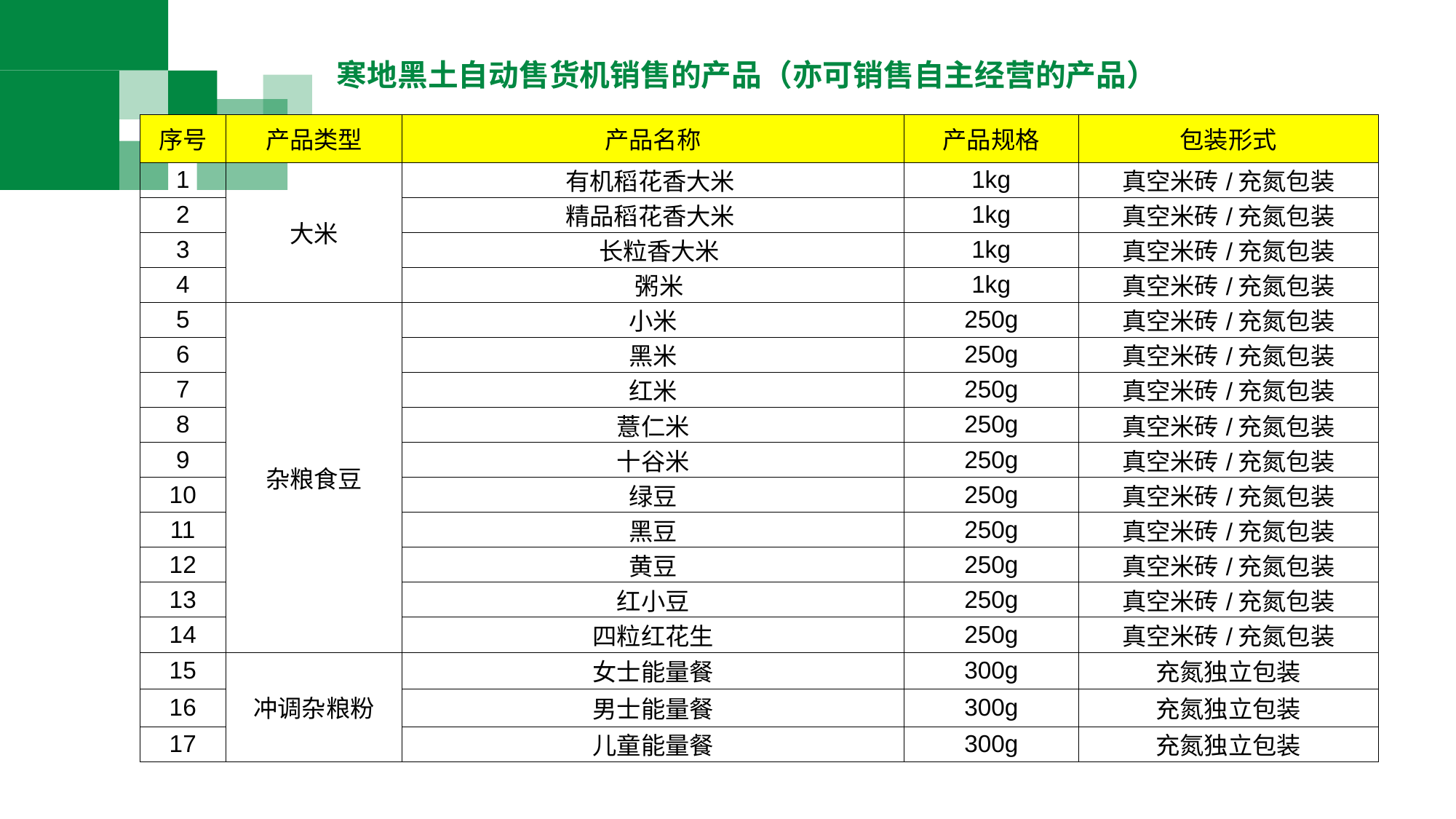

寒地黑土自动售货机销售的产品（亦可销售自主经营的产品）
| 序号 | 产品类型 | 产品名称 | 产品规格 | 包装形式 |
| --- | --- | --- | --- | --- |
| 1 | 大米 | 有机稻花香大米 | 1kg | 真空米砖/充氮包装 |
| 2 |  | 精品稻花香大米 | 1kg | 真空米砖/充氮包装 |
| 3 |  | 长粒香大米 | 1kg | 真空米砖/充氮包装 |
| 4 |  | 粥米 | 1kg | 真空米砖/充氮包装 |
| 5 | 杂粮食豆 | 小米 | 250g | 真空米砖/充氮包装 |
| 6 |  | 黑米 | 250g | 真空米砖/充氮包装 |
| 7 |  | 红米 | 250g | 真空米砖/充氮包装 |
| 8 |  | 薏仁米 | 250g | 真空米砖/充氮包装 |
| 9 |  | 十谷米 | 250g | 真空米砖/充氮包装 |
| 10 |  | 绿豆 | 250g | 真空米砖/充氮包装 |
| 11 |  | 黑豆 | 250g | 真空米砖/充氮包装 |
| 12 |  | 黄豆 | 250g | 真空米砖/充氮包装 |
| 13 |  | 红小豆 | 250g | 真空米砖/充氮包装 |
| 14 |  | 四粒红花生 | 250g | 真空米砖/充氮包装 |
| 15 | 冲调杂粮粉 | 女士能量餐 | 300g | 充氮独立包装 |
| 16 |  | 男士能量餐 | 300g | 充氮独立包装 |
| 17 |  | 儿童能量餐 | 300g | 充氮独立包装 |